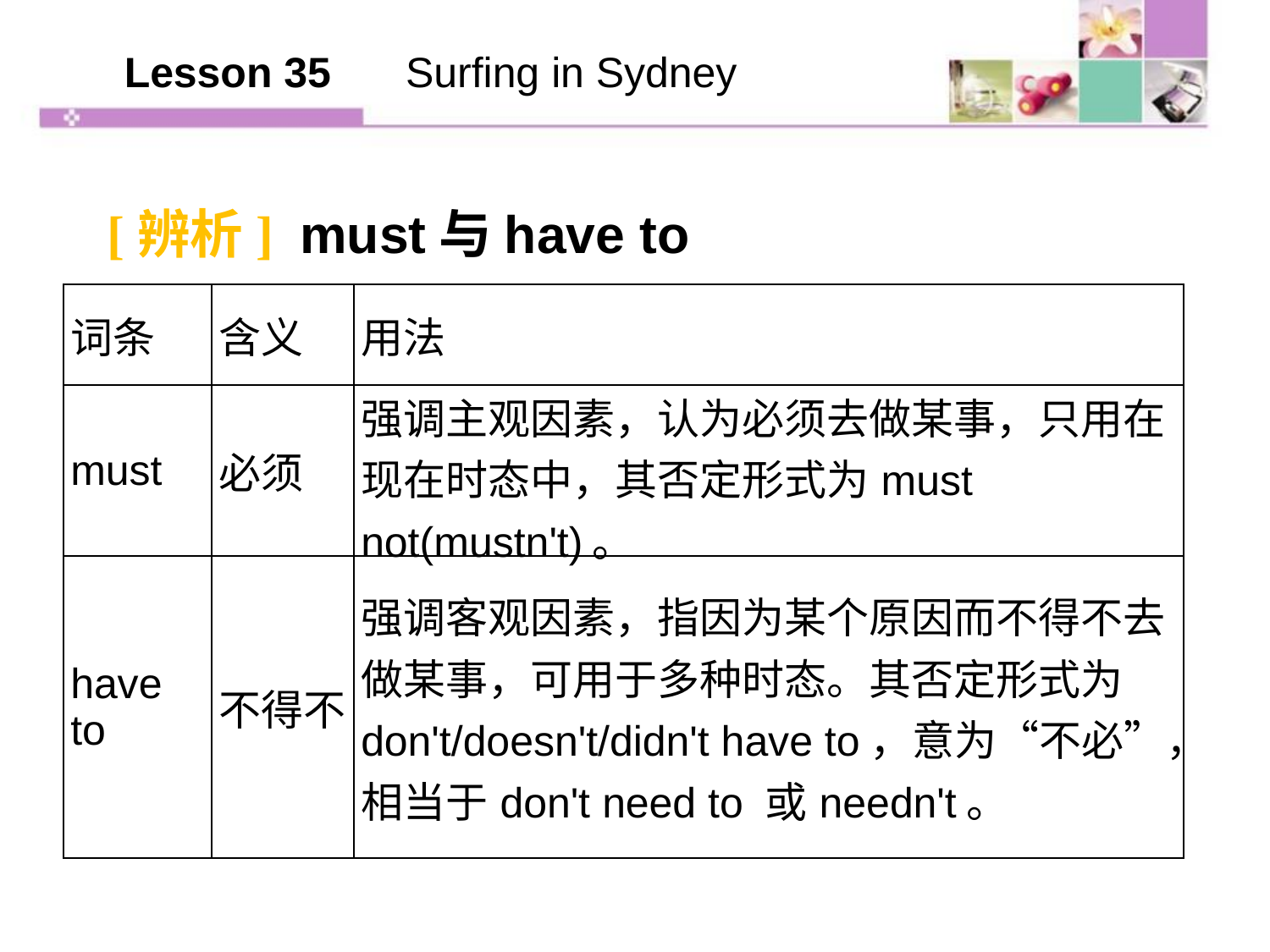

Lesson 35 　Surfing in Sydney
[辨析]  must与have to
| 词条 | 含义 | 用法 |
| --- | --- | --- |
| must | 必须 | 强调主观因素，认为必须去做某事，只用在现在时态中，其否定形式为must not(mustn't)。 |
| have to | 不得不 | 强调客观因素，指因为某个原因而不得不去做某事，可用于多种时态。其否定形式为don't/doesn't/didn't have to，意为“不必”，相当于don't need to 或needn't。 |